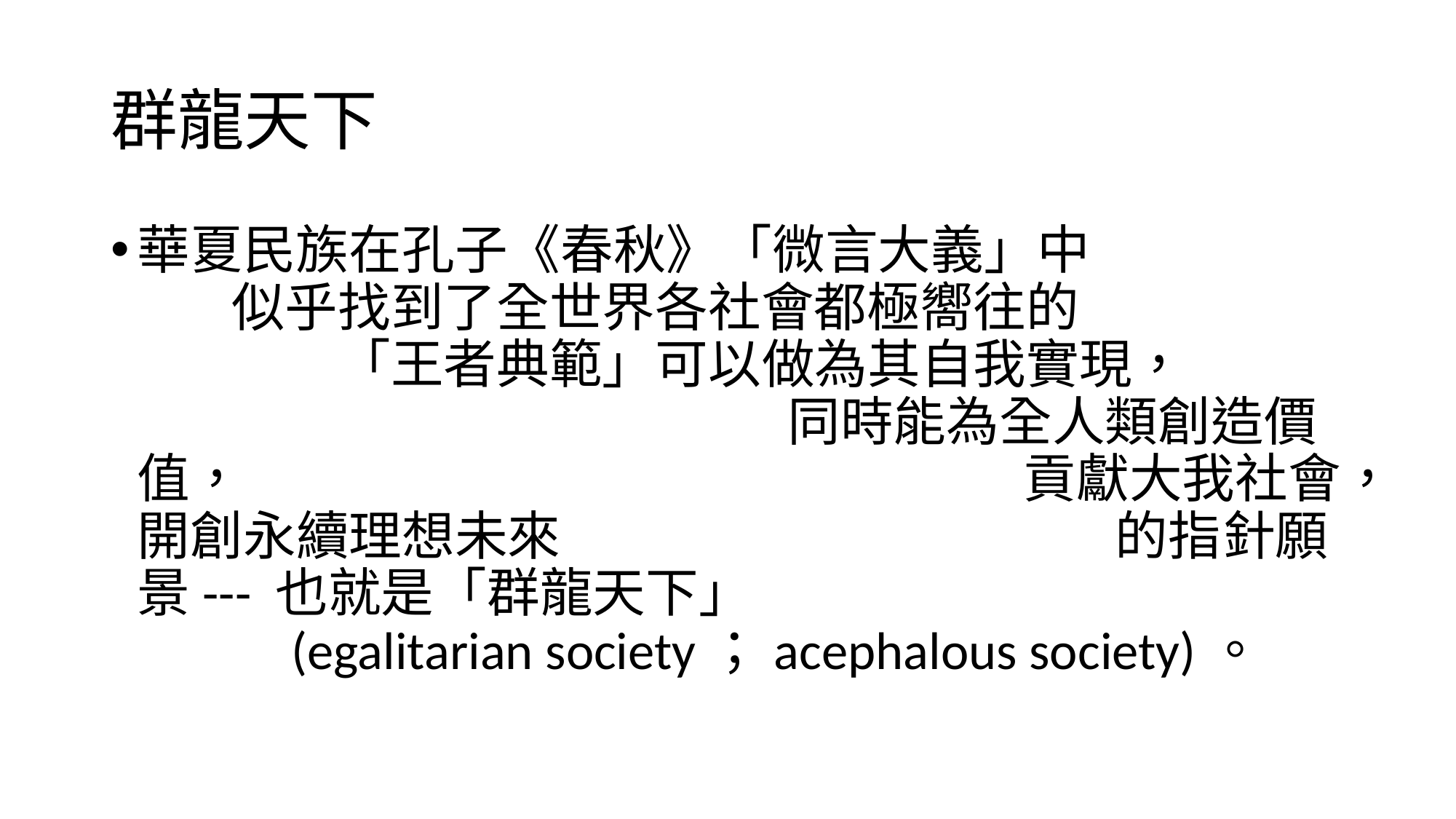

# 群龍天下
華夏民族在孔子《春秋》「微言大義」中                              似乎找到了全世界各社會都極嚮往的                                        「王者典範」可以做為其自我實現，                                                                     同時能為全人類創造價值，                                                                  貢獻大我社會，開創永續理想未來                                               的指針願景--- 也就是「群龍天下」                                                               (egalitarian society；acephalous society)。